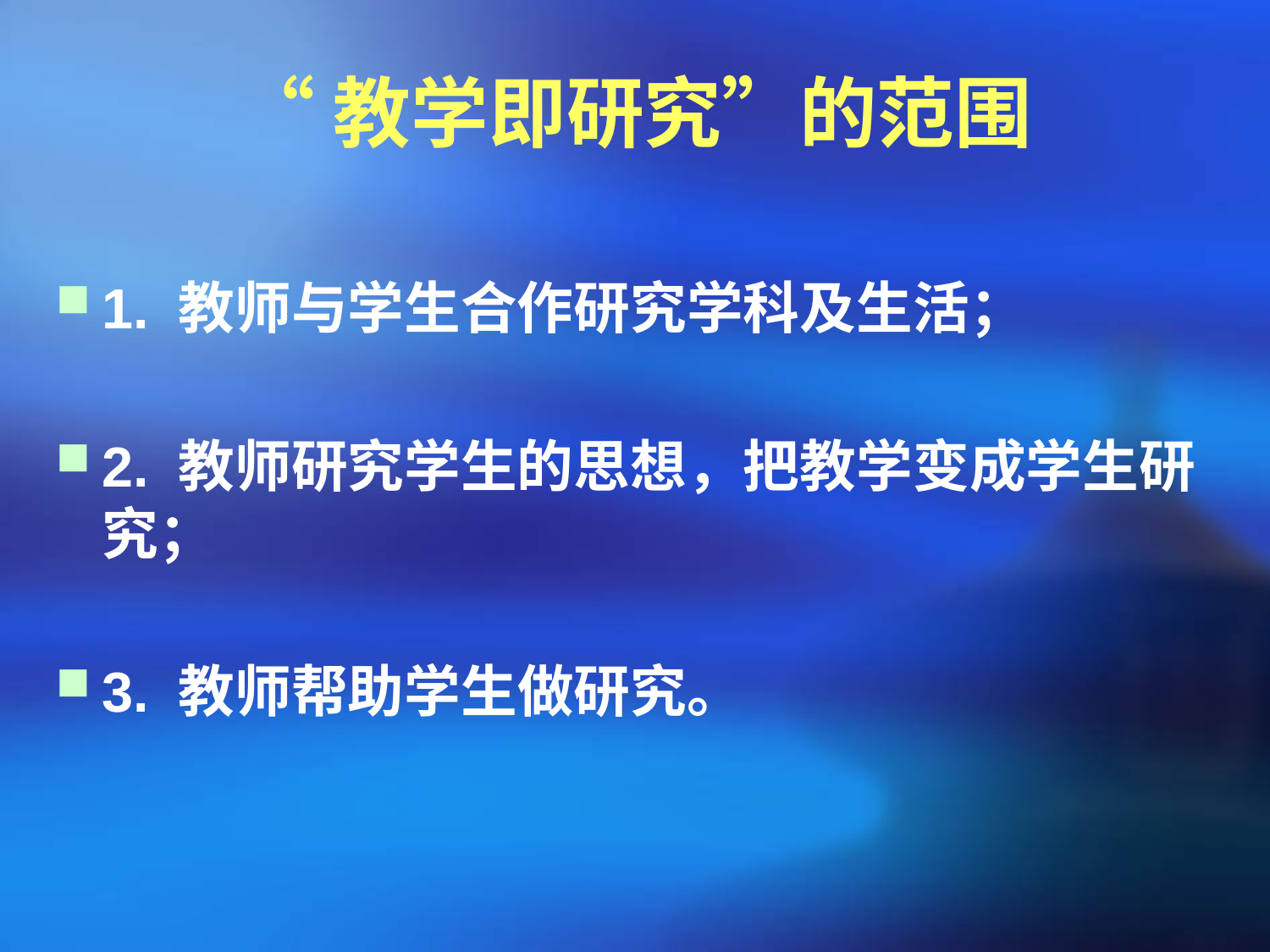

# “教学即研究”的范围
1. 教师与学生合作研究学科及生活；

2. 教师研究学生的思想，把教学变成学生研究；

3. 教师帮助学生做研究。